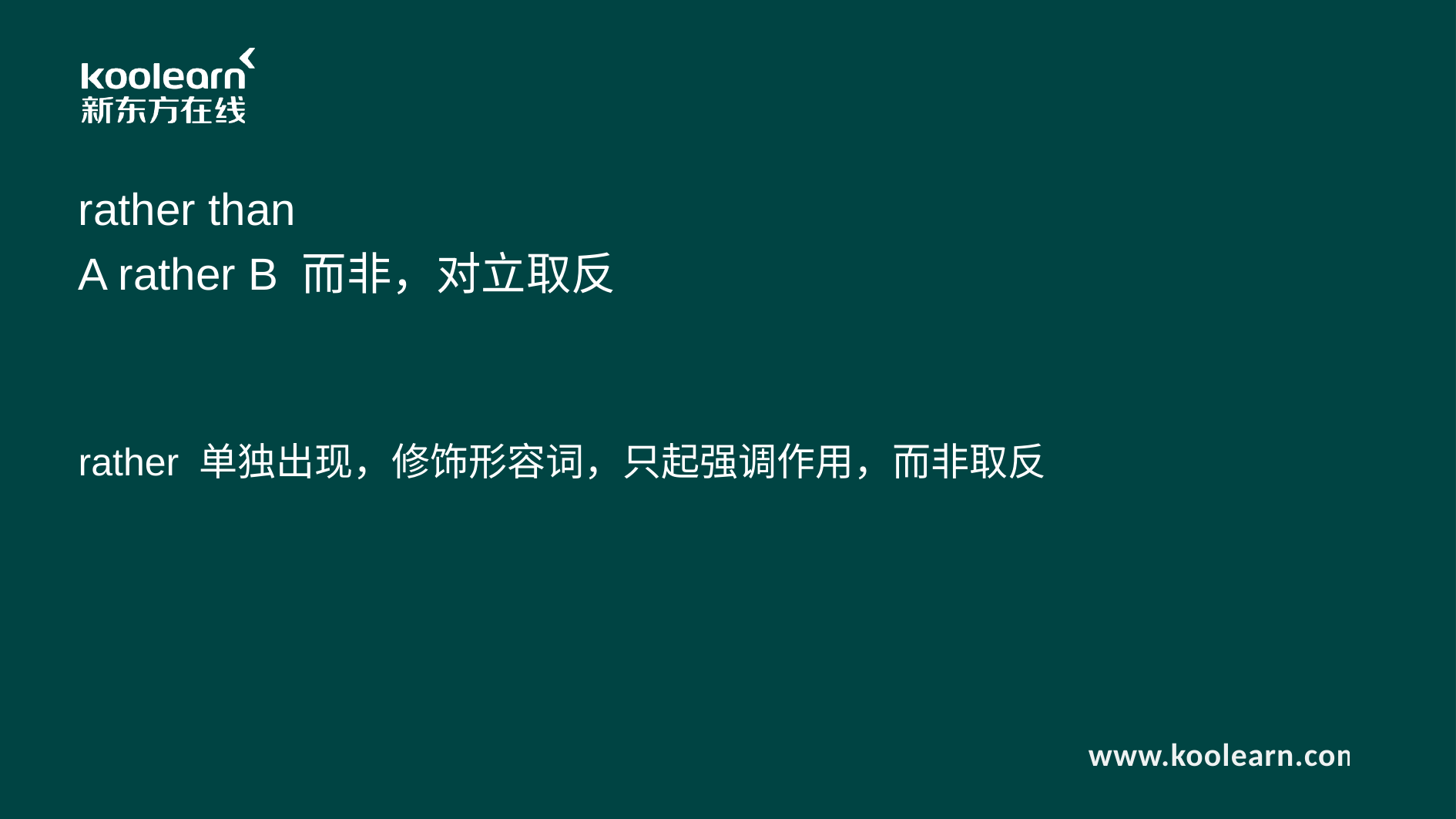

rather than
A rather B 而非，对立取反

rather 单独出现，修饰形容词，只起强调作用，而非取反